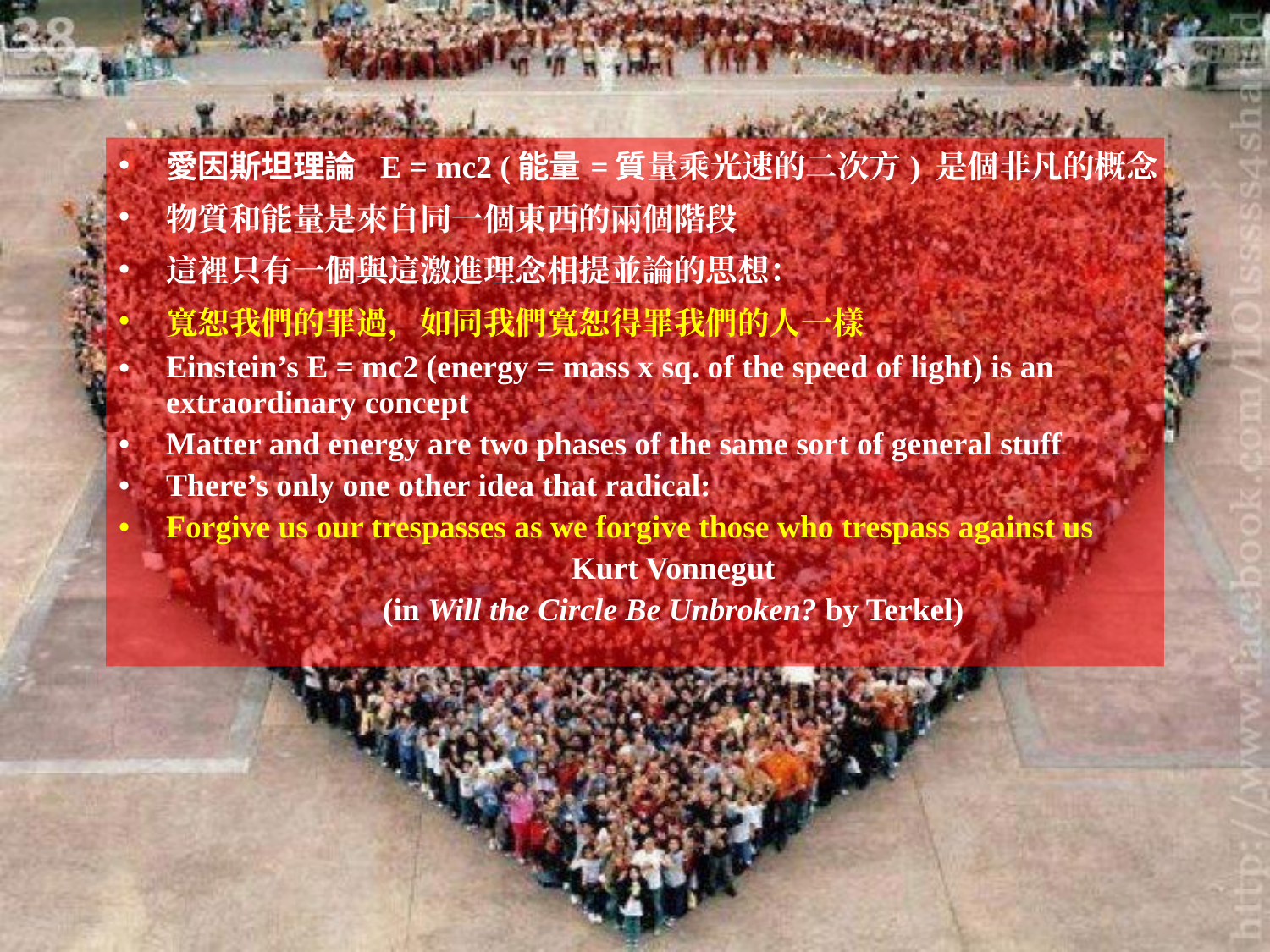

愛因斯坦理論  E = mc2 (能量=質量乘光速的二次方) 是個非凡的概念
物質和能量是來自同一個東西的兩個階段
這裡只有一個與這激進理念相提並論的思想：
寬恕我們的罪過，如同我們寬恕得罪我們的人一樣
Einstein’s E = mc2 (energy = mass x sq. of the speed of light) is an extraordinary concept
Matter and energy are two phases of the same sort of general stuff
There’s only one other idea that radical:
Forgive us our trespasses as we forgive those who trespass against us
Kurt Vonnegut
(in Will the Circle Be Unbroken? by Terkel)